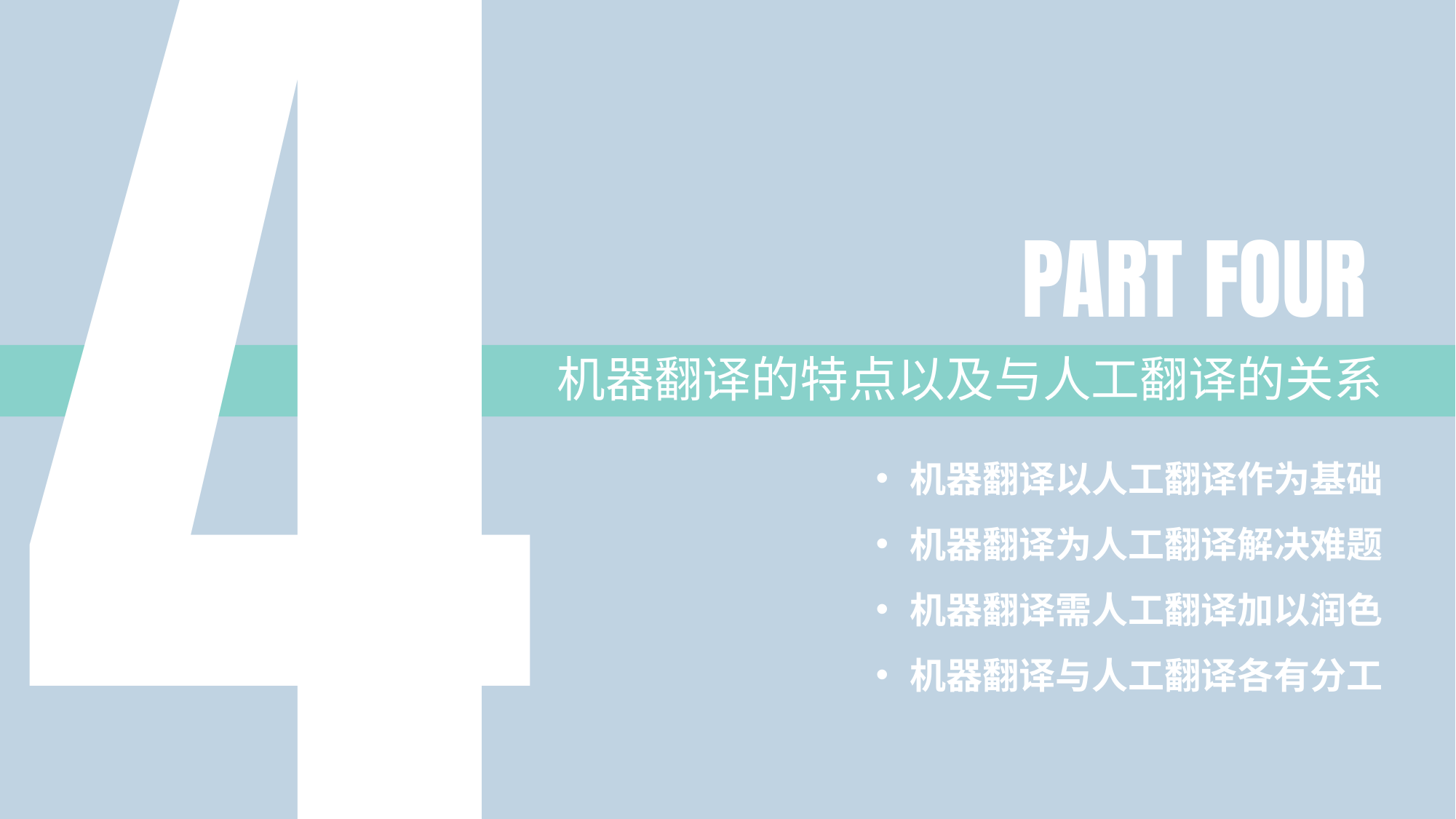

4
PART FOUR
机器翻译的特点以及与人工翻译的关系

机器翻译以人工翻译作为基础
机器翻译为人工翻译解决难题
机器翻译需人工翻译加以润色
机器翻译与人工翻译各有分工